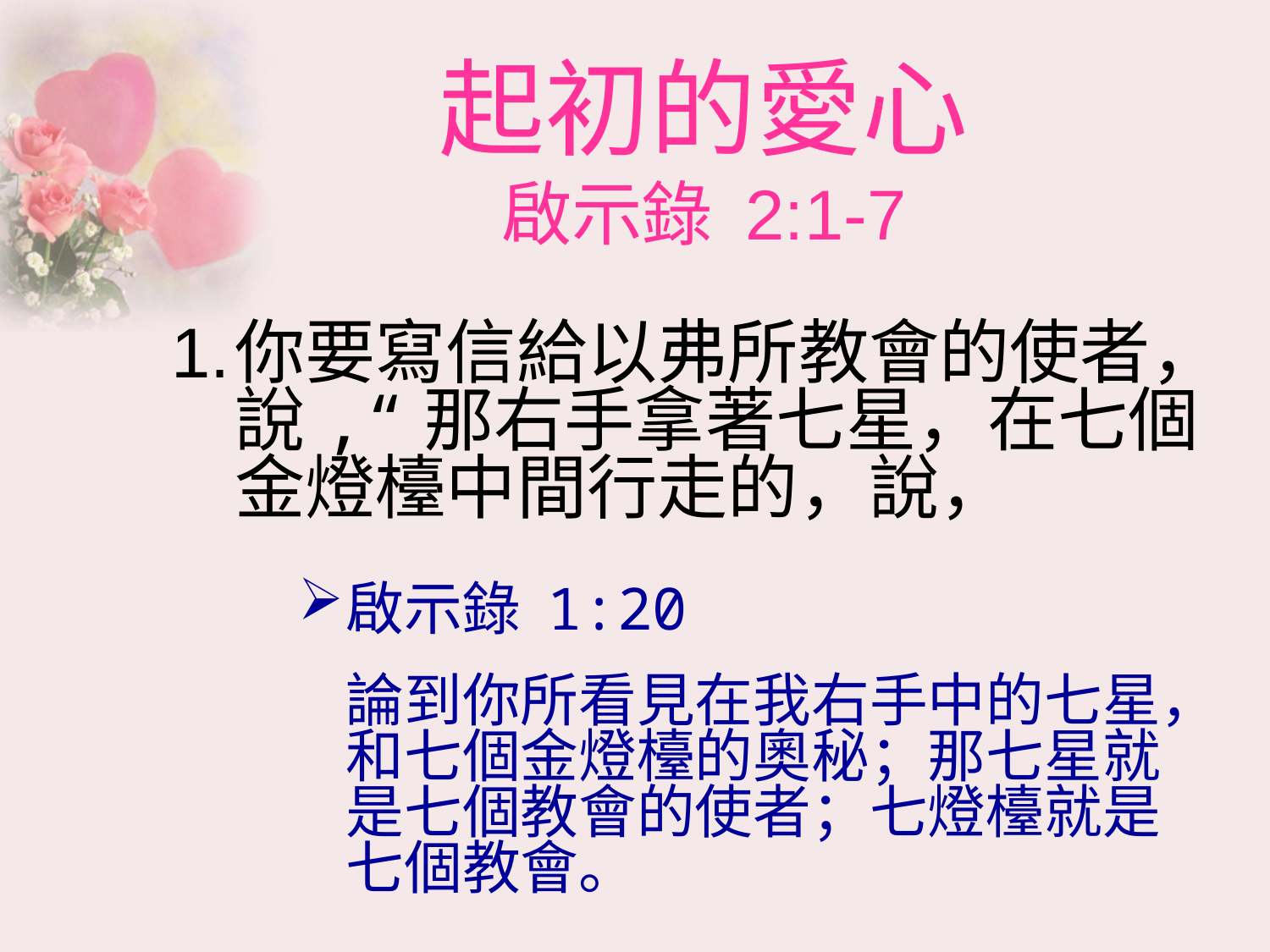

起初的愛心
啟示錄 2:1-7
你要寫信給以弗所教會的使者，說,“那右手拿著七星，在七個金燈檯中間行走的，說，

啟示錄 1:20

	論到你所看見在我右手中的七星，和七個金燈檯的奧秘；那七星就是七個教會的使者；七燈檯就是七個教會。